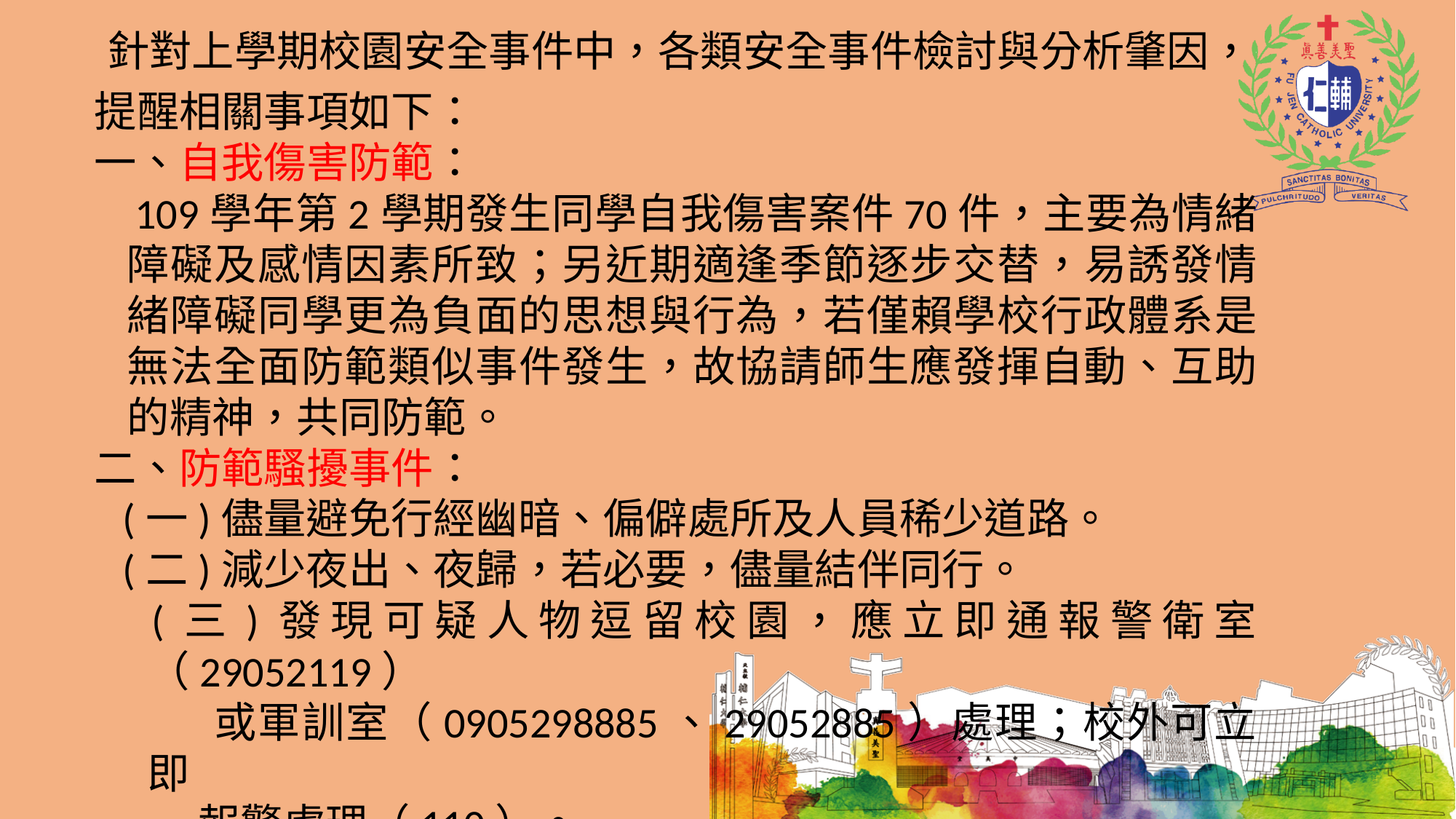

針對上學期校園安全事件中，各類安全事件檢討與分析肇因，
提醒相關事項如下：
一、自我傷害防範：
    109學年第2學期發生同學自我傷害案件70件，主要為情緒障礙及感情因素所致；另近期適逢季節逐步交替，易誘發情緒障礙同學更為負面的思想與行為，若僅賴學校行政體系是無法全面防範類似事件發生，故協請師生應發揮自動、互助的精神，共同防範。
二、防範騷擾事件：
   (一)儘量避免行經幽暗、偏僻處所及人員稀少道路。
   (二)減少夜出、夜歸，若必要，儘量結伴同行。
   (三)發現可疑人物逗留校園，應立即通報警衛室（29052119）
          或軍訓室（0905298885、29052885）處理；校外可立即
          報警處理（110）。